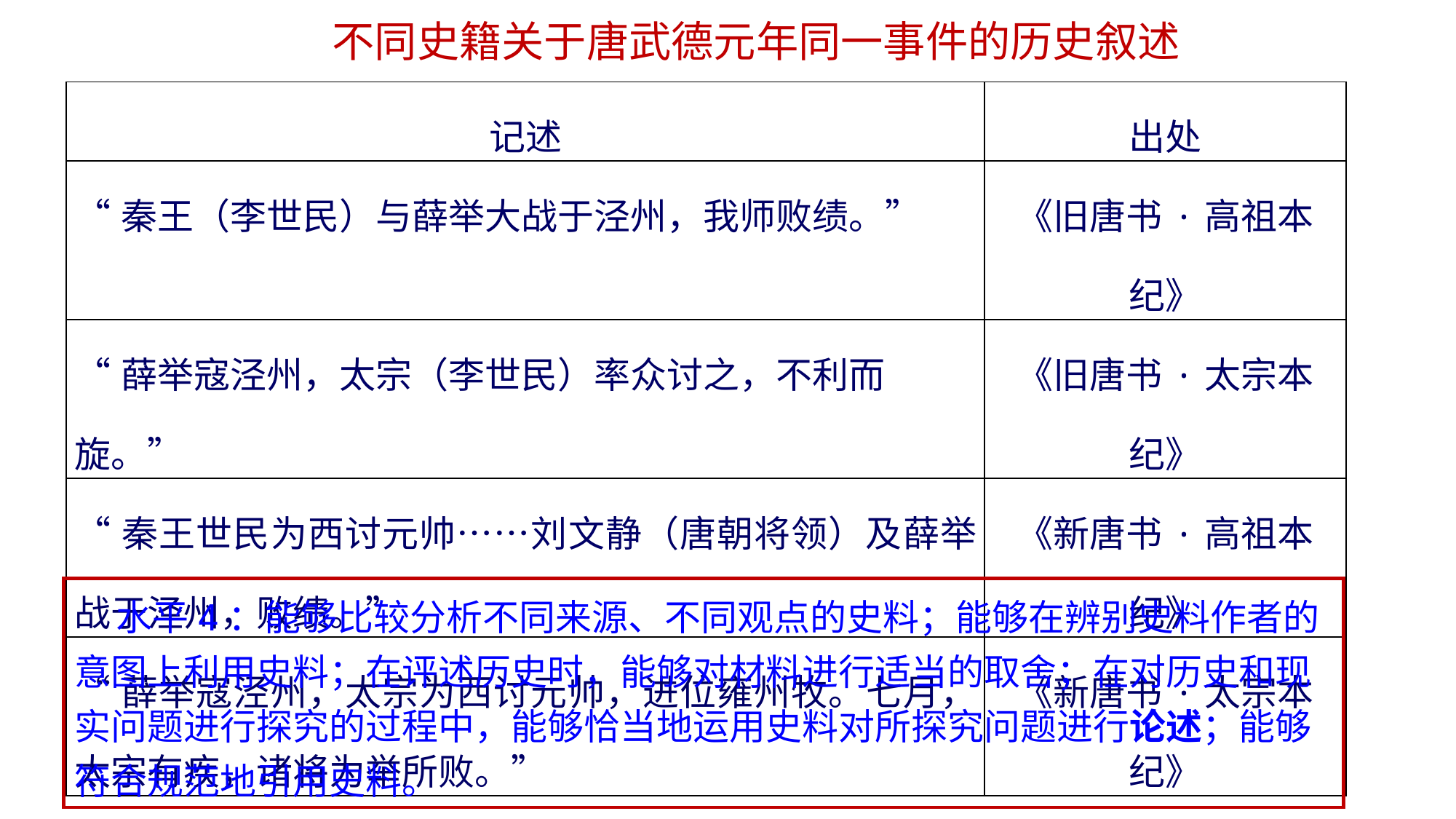

不同史籍关于唐武德元年同一事件的历史叙述
| 记述 | 出处 |
| --- | --- |
| “秦王（李世民）与薛举大战于泾州，我师败绩。” | 《旧唐书·高祖本纪》 |
| “薛举寇泾州，太宗（李世民）率众讨之，不利而旋。” | 《旧唐书·太宗本纪》 |
| “秦王世民为西讨元帅……刘文静（唐朝将领）及薛举战于泾州，败绩。” | 《新唐书·高祖本纪》 |
| “薛举寇泾州，太宗为西讨元帅，进位雍州牧。七月，太宗有疾，诸将为举所败。” | 《新唐书·太宗本纪》 |
    水平4：能够比较分析不同来源、不同观点的史料；能够在辨别史料作者的意图上利用史料；在评述历史时，能够对材料进行适当的取舍；在对历史和现实问题进行探究的过程中，能够恰当地运用史料对所探究问题进行论述；能够符合规范地引用史料。